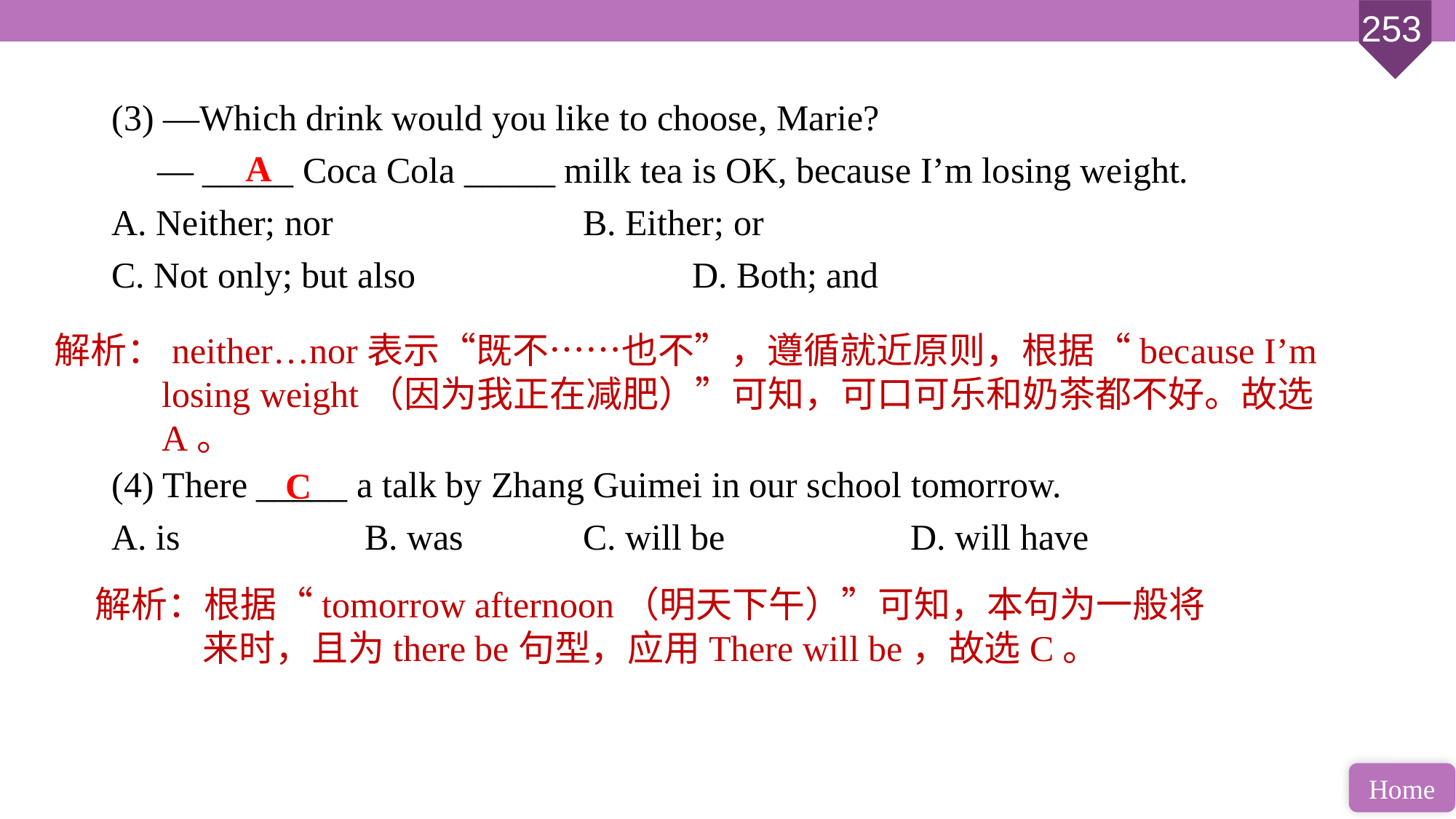

(3) —Which drink would you like to choose, Marie?
     — _____ Coca Cola _____ milk tea is OK, because I’m losing weight.
A. Neither; nor 			B. Either; or
C. Not only; but also 			D. Both; and

(4) There _____ a talk by Zhang Guimei in our school tomorrow.
A. is 		B. was 		C. will be 		D. will have
A
解析：neither…nor表示“既不……也不”，遵循就近原则，根据“because I’m losing weight（因为我正在减肥）”可知，可口可乐和奶茶都不好。故选A。
C
解析：根据“tomorrow afternoon（明天下午）”可知，本句为一般将来时，且为there be句型，应用There will be，故选C。